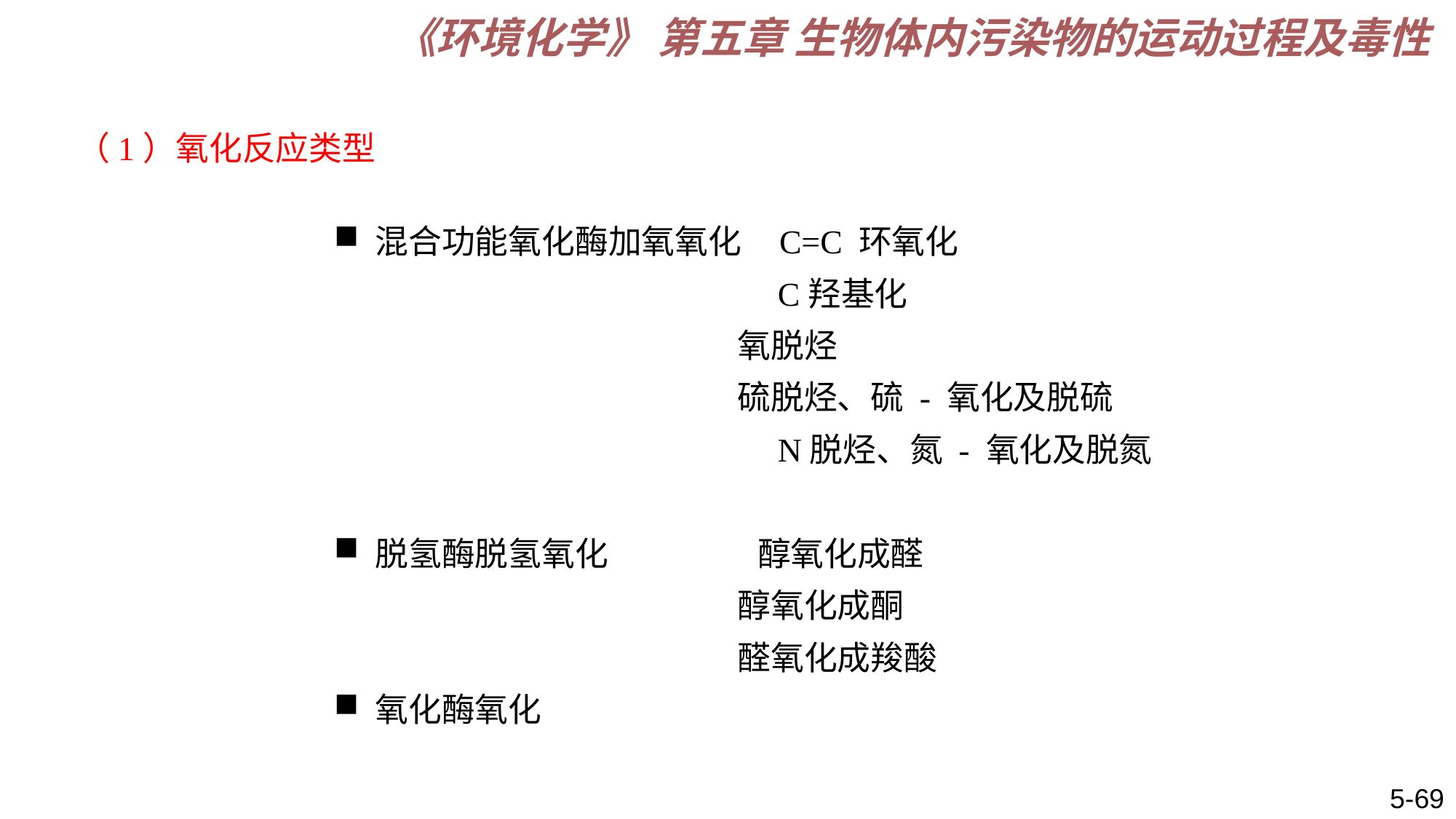

《环境化学》 第五章 生物体内污染物的运动过程及毒性
（1）氧化反应类型
混合功能氧化酶加氧氧化    C=C 环氧化
                                                     C羟基化
                                                     氧脱烃
                                                     硫脱烃、硫 - 氧化及脱硫
                                                     N脱烃、氮 - 氧化及脱氮

脱氢酶脱氢氧化                    醇氧化成醛
                                                     醇氧化成酮
                                                     醛氧化成羧酸
氧化酶氧化
5-69